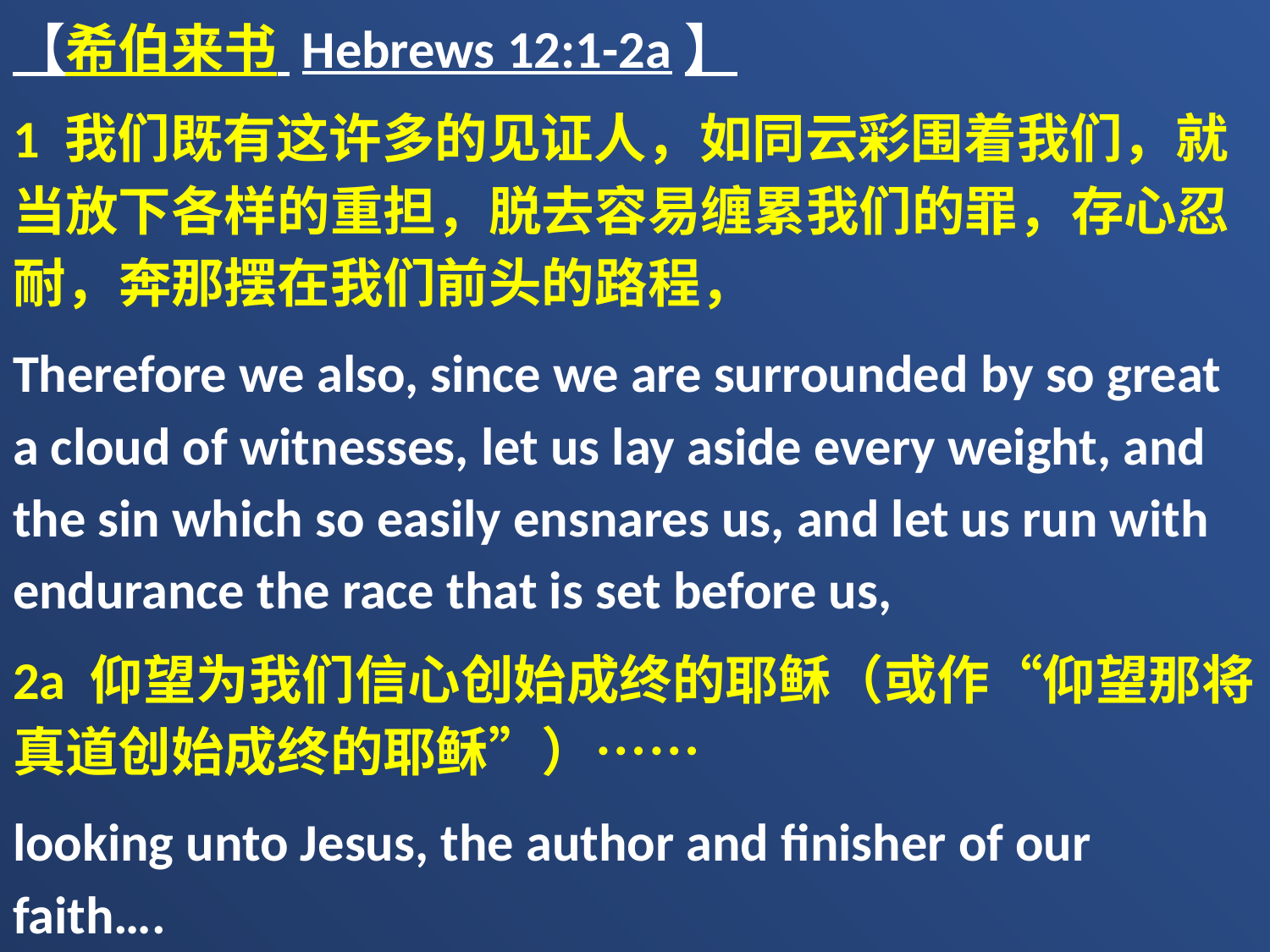

【希伯来书 Hebrews 12:1-2a】
1 我们既有这许多的见证人，如同云彩围着我们，就当放下各样的重担，脱去容易缠累我们的罪，存心忍耐，奔那摆在我们前头的路程，
Therefore we also, since we are surrounded by so great a cloud of witnesses, let us lay aside every weight, and the sin which so easily ensnares us, and let us run with endurance the race that is set before us,
2a 仰望为我们信心创始成终的耶稣（或作“仰望那将真道创始成终的耶稣”）……
looking unto Jesus, the author and finisher of our faith….